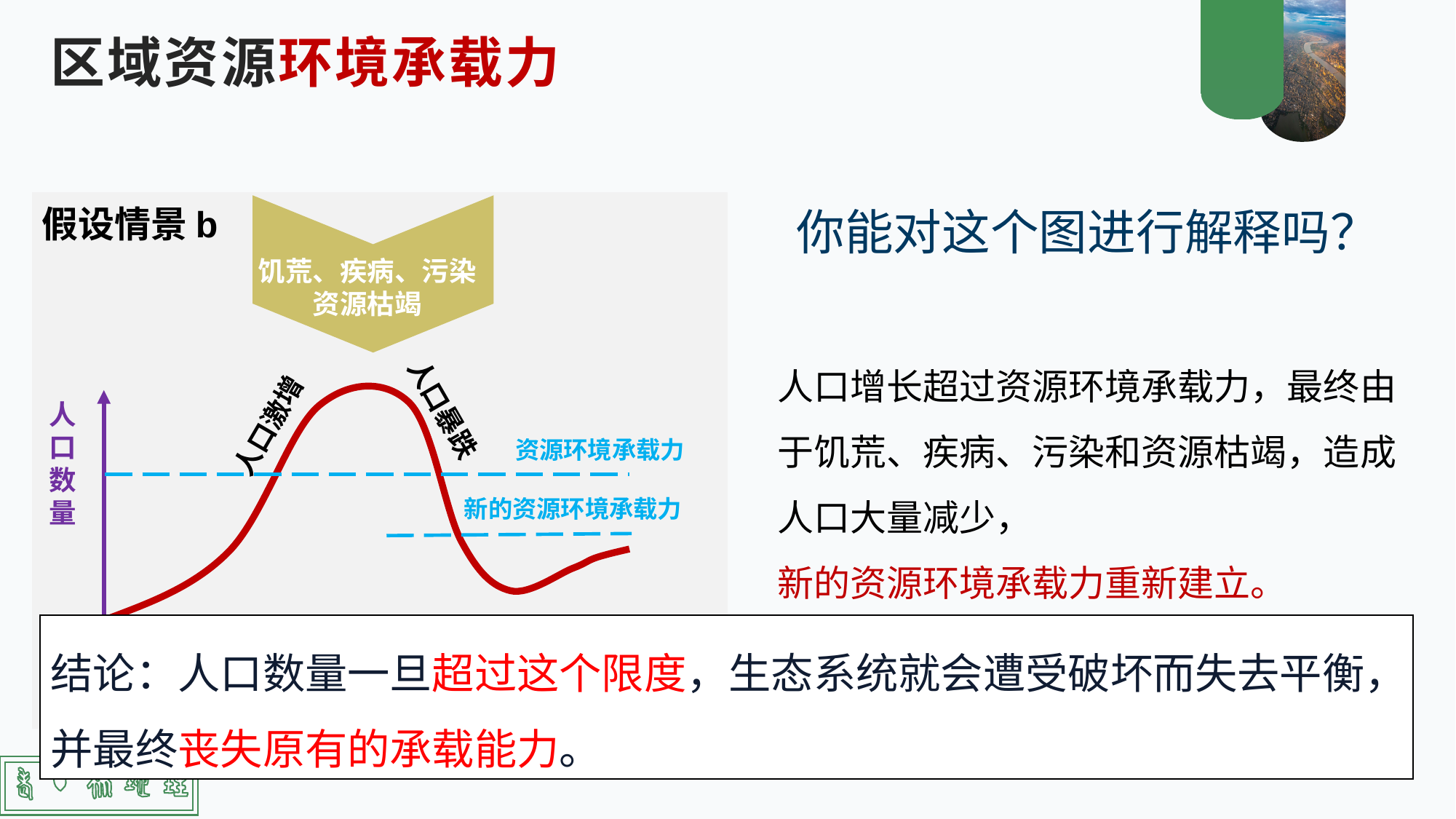

区域资源环境承载力

饥荒、疾病、污染
资源枯竭
你能对这个图进行解释吗？
假设情景b
人口增长超过资源环境承载力，最终由于饥荒、疾病、污染和资源枯竭，造成人口大量减少，
新的资源环境承载力重新建立。

人口数量
时间
人口暴跌
人口激增
资源环境承载力
新的资源环境承载力
结论：人口数量一旦超过这个限度，生态系统就会遭受破坏而失去平衡，并最终丧失原有的承载能力。